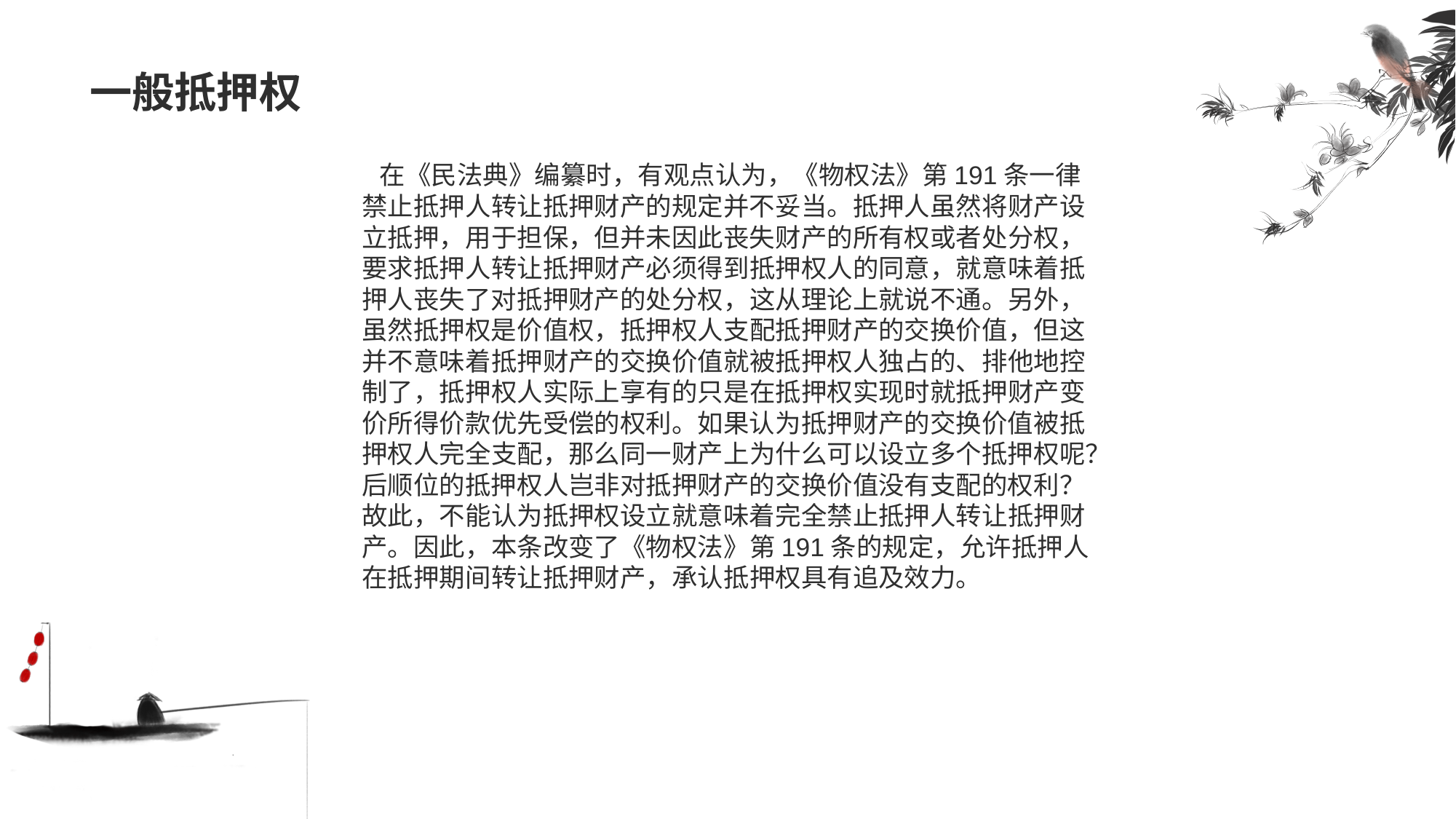

# 一般抵押权

  在《民法典》编纂时，有观点认为，《物权法》第191条一律禁止抵押人转让抵押财产的规定并不妥当。抵押人虽然将财产设立抵押，用于担保，但并未因此丧失财产的所有权或者处分权，要求抵押人转让抵押财产必须得到抵押权人的同意，就意味着抵押人丧失了对抵押财产的处分权，这从理论上就说不通。另外，虽然抵押权是价值权，抵押权人支配抵押财产的交换价值，但这并不意味着抵押财产的交换价值就被抵押权人独占的、排他地控制了，抵押权人实际上享有的只是在抵押权实现时就抵押财产变价所得价款优先受偿的权利。如果认为抵押财产的交换价值被抵押权人完全支配，那么同一财产上为什么可以设立多个抵押权呢？后顺位的抵押权人岂非对抵押财产的交换价值没有支配的权利？故此，不能认为抵押权设立就意味着完全禁止抵押人转让抵押财产。因此，本条改变了《物权法》第191条的规定，允许抵押人在抵押期间转让抵押财产，承认抵押权具有追及效力。
127